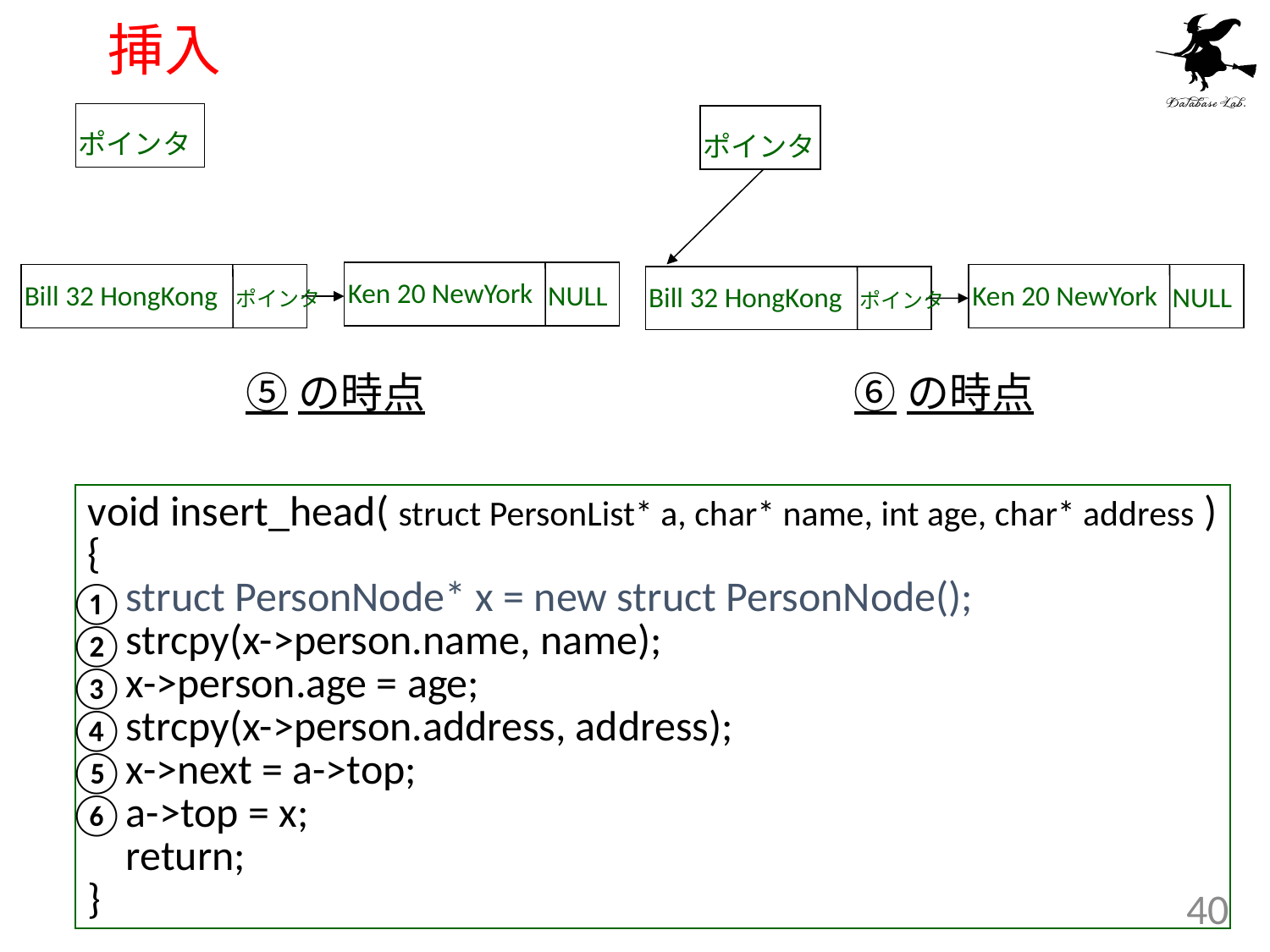

# 挿入

ポインタ
ポインタ

Ken 20 NewYork
Bill 32 HongKong
Ken 20 NewYork
NULL
Bill 32 HongKong
NULL
ポインタ
ポインタ

⑤の時点
⑥の時点
void insert_head( struct PersonList* a, char* name, int age, char* address )
{
    struct PersonNode* x = new struct PersonNode();
    strcpy(x->person.name, name);
    x->person.age = age;
    strcpy(x->person.address, address);
    x->next = a->top;
    a->top = x;
    return;
}
①
②
③
④
⑤
⑥
40